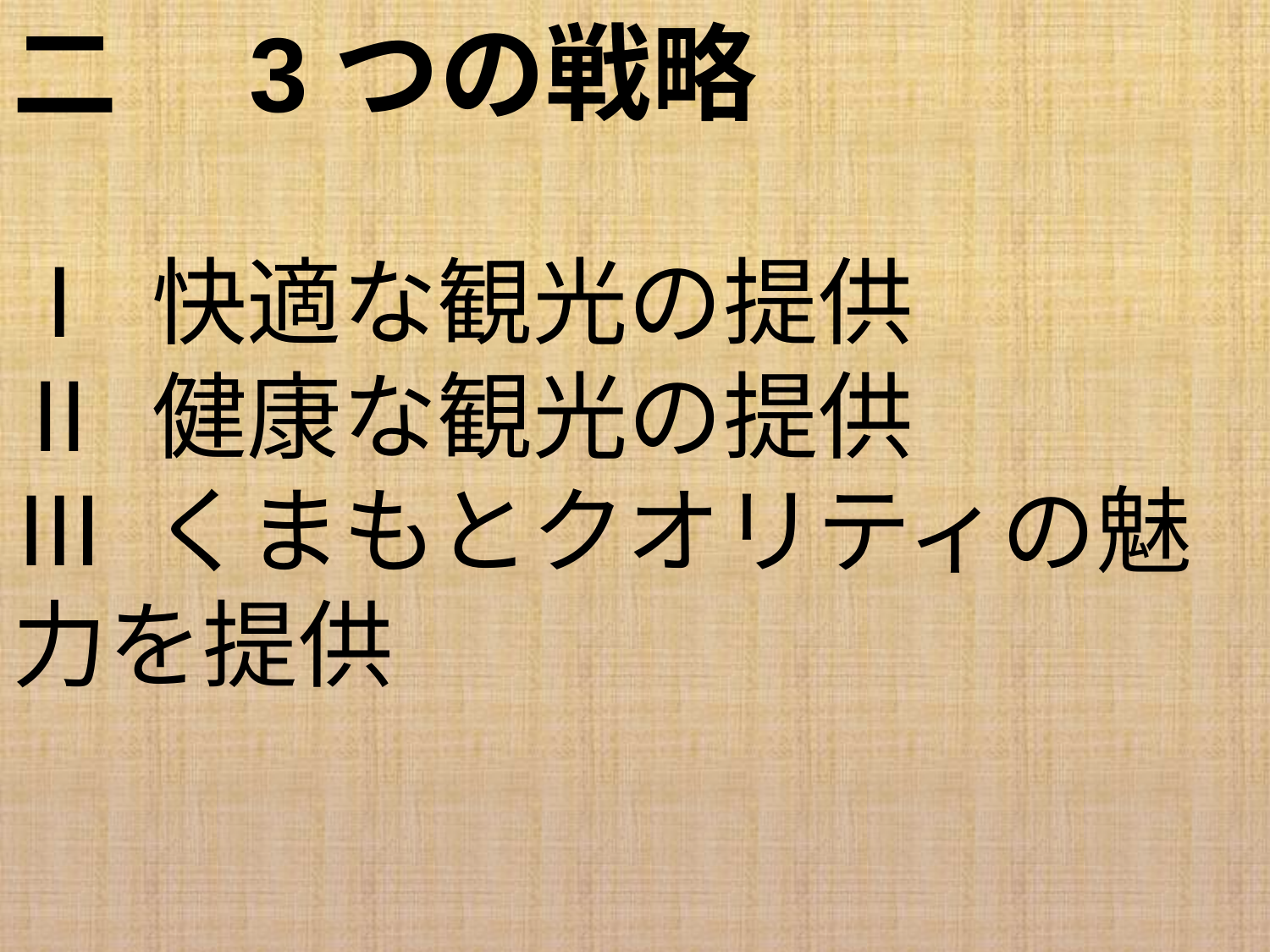

二　3つの戦略
Ⅰ 快適な観光の提供
Ⅱ 健康な観光の提供
Ⅲ くまもとクオリティの魅力を提供